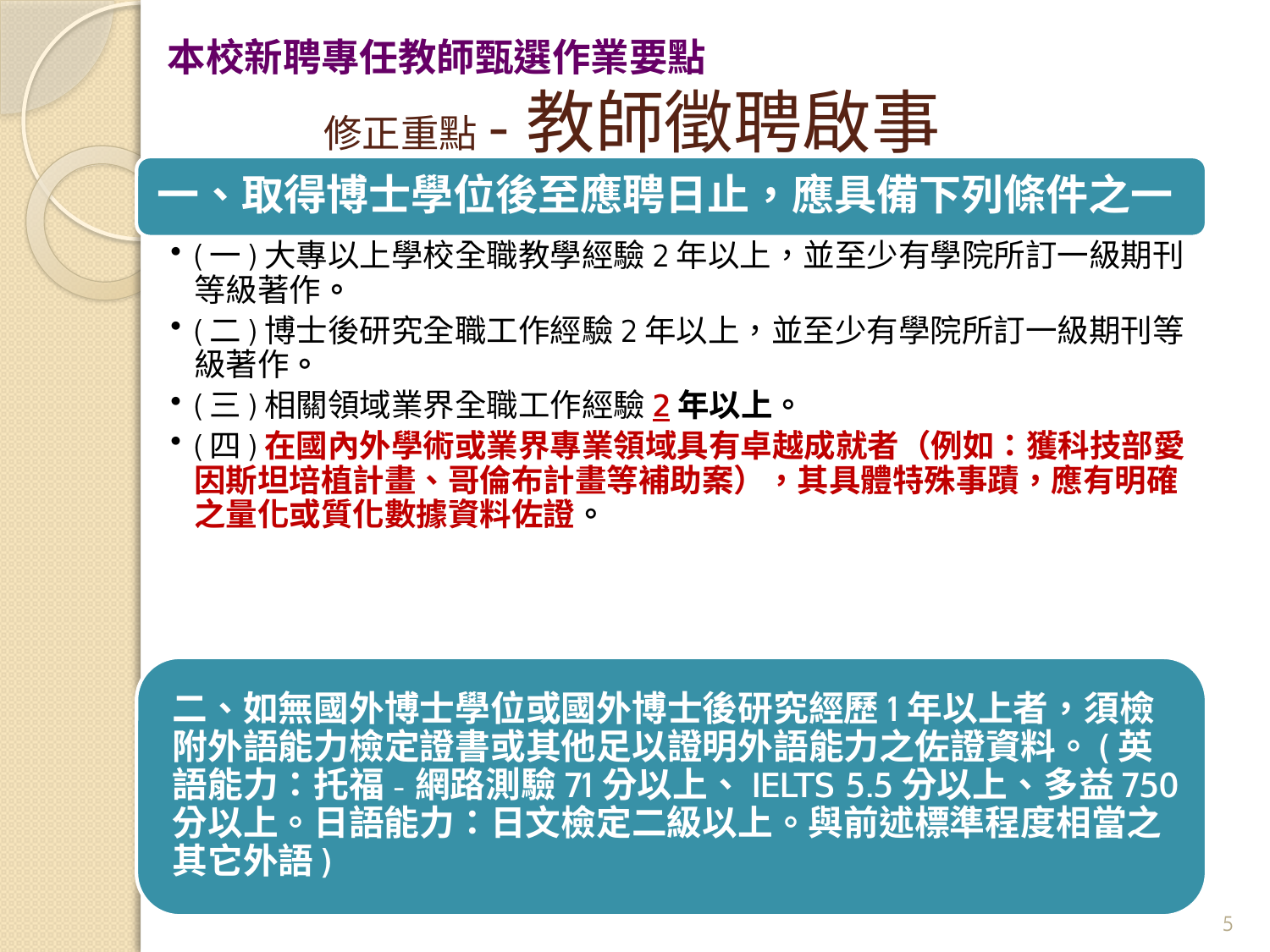

# 本校新聘專任教師甄選作業要點 修正重點-教師徵聘啟事
一、取得博士學位後至應聘日止，應具備下列條件之一
(一)大專以上學校全職教學經驗2年以上，並至少有學院所訂一級期刊等級著作。
(二)博士後研究全職工作經驗2年以上，並至少有學院所訂一級期刊等級著作。
(三)相關領域業界全職工作經驗2年以上。
(四)在國內外學術或業界專業領域具有卓越成就者（例如：獲科技部愛因斯坦培植計畫、哥倫布計畫等補助案），其具體特殊事蹟，應有明確之量化或質化數據資料佐證。
二、如無國外博士學位或國外博士後研究經歷1年以上者，須檢附外語能力檢定證書或其他足以證明外語能力之佐證資料。(英語能力：托福-網路測驗71分以上、IELTS 5.5分以上、多益750分以上。日語能力：日文檢定二級以上。與前述標準程度相當之其它外語)
5